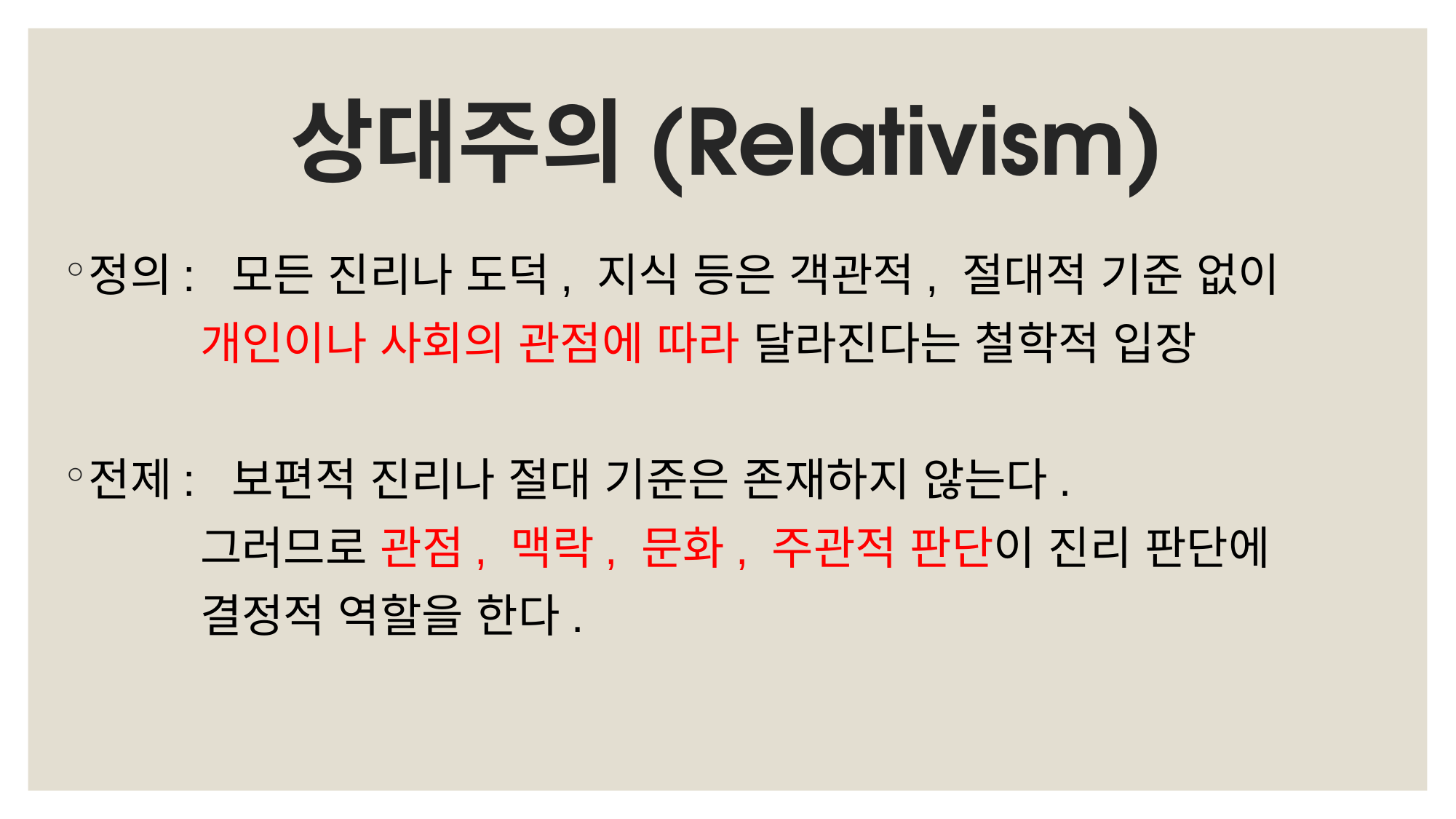

# 상대주의(Relativism)
정의:  모든 진리나 도덕, 지식 등은 객관적, 절대적 기준 없이
          개인이나 사회의 관점에 따라 달라진다는 철학적 입장

전제:  보편적 진리나 절대 기준은 존재하지 않는다.
          그러므로 관점, 맥락, 문화, 주관적 판단이 진리 판단에
          결정적 역할을 한다.